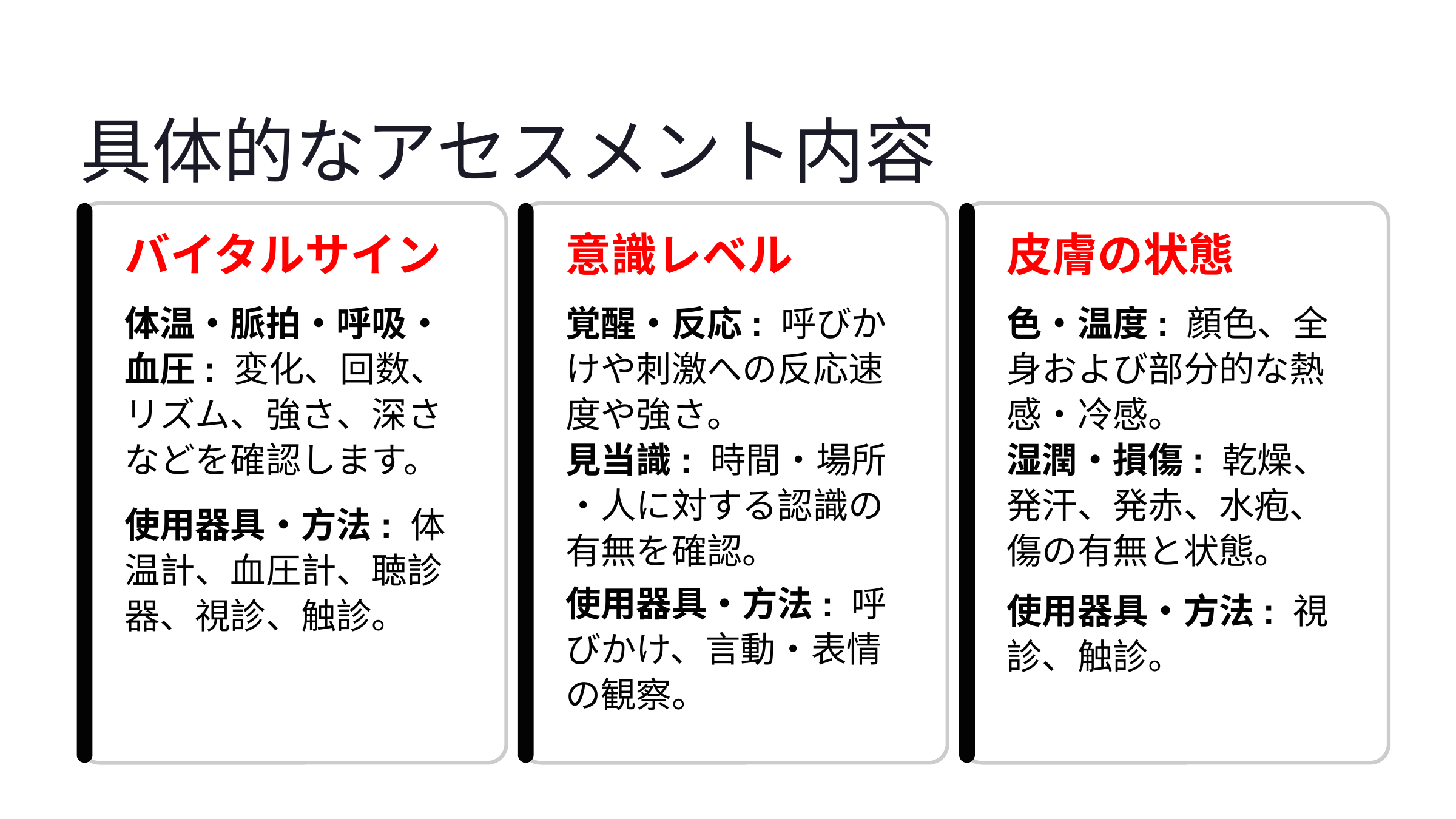

具体的なアセスメント内容

バイタルサイン
意識レベル
皮膚の状態
体温・脈拍・呼吸・血圧: 変化、回数、リズム、強さ、深さなどを確認します。
覚醒・反応: 呼びかけや刺激への反応速度や強さ。
見当識: 時間・場所・人に対する認識の有無を確認。
色・温度: 顔色、全身および部分的な熱感・冷感。
湿潤・損傷: 乾燥、発汗、発赤、水疱、傷の有無と状態。
使用器具・方法: 体温計、血圧計、聴診器、視診、触診。
使用器具・方法: 呼びかけ、言動・表情の観察。
使用器具・方法: 視診、触診。